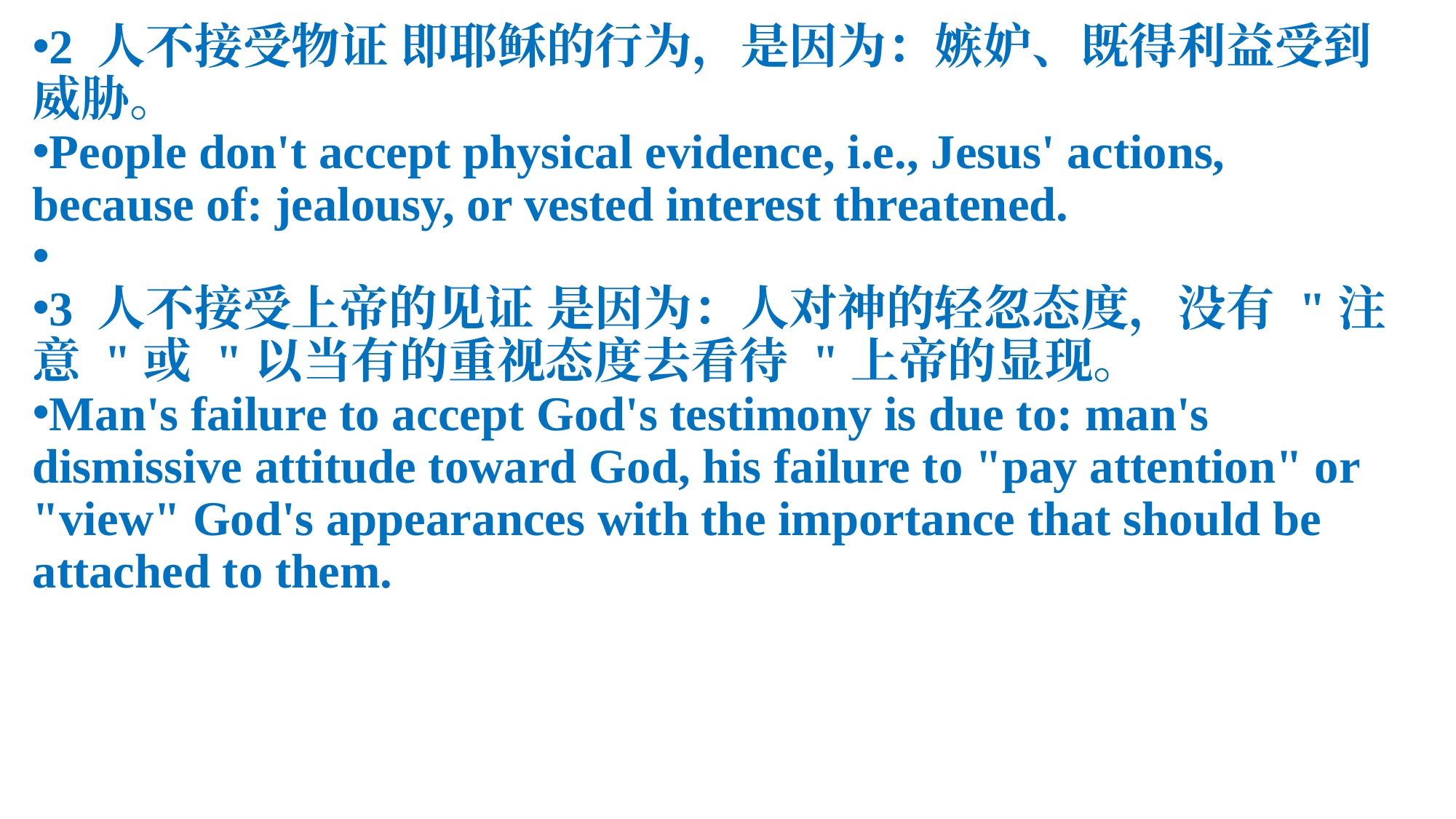

2 人不接受物证 即耶稣的行为，是因为：嫉妒、既得利益受到威胁。
People don't accept physical evidence, i.e., Jesus' actions, because of: jealousy, or vested interest threatened.

3 人不接受上帝的见证 是因为：人对神的轻忽态度，没有 "注意 "或 "以当有的重视态度去看待 "上帝的显现。
Man's failure to accept God's testimony is due to: man's dismissive attitude toward God, his failure to "pay attention" or "view" God's appearances with the importance that should be attached to them.